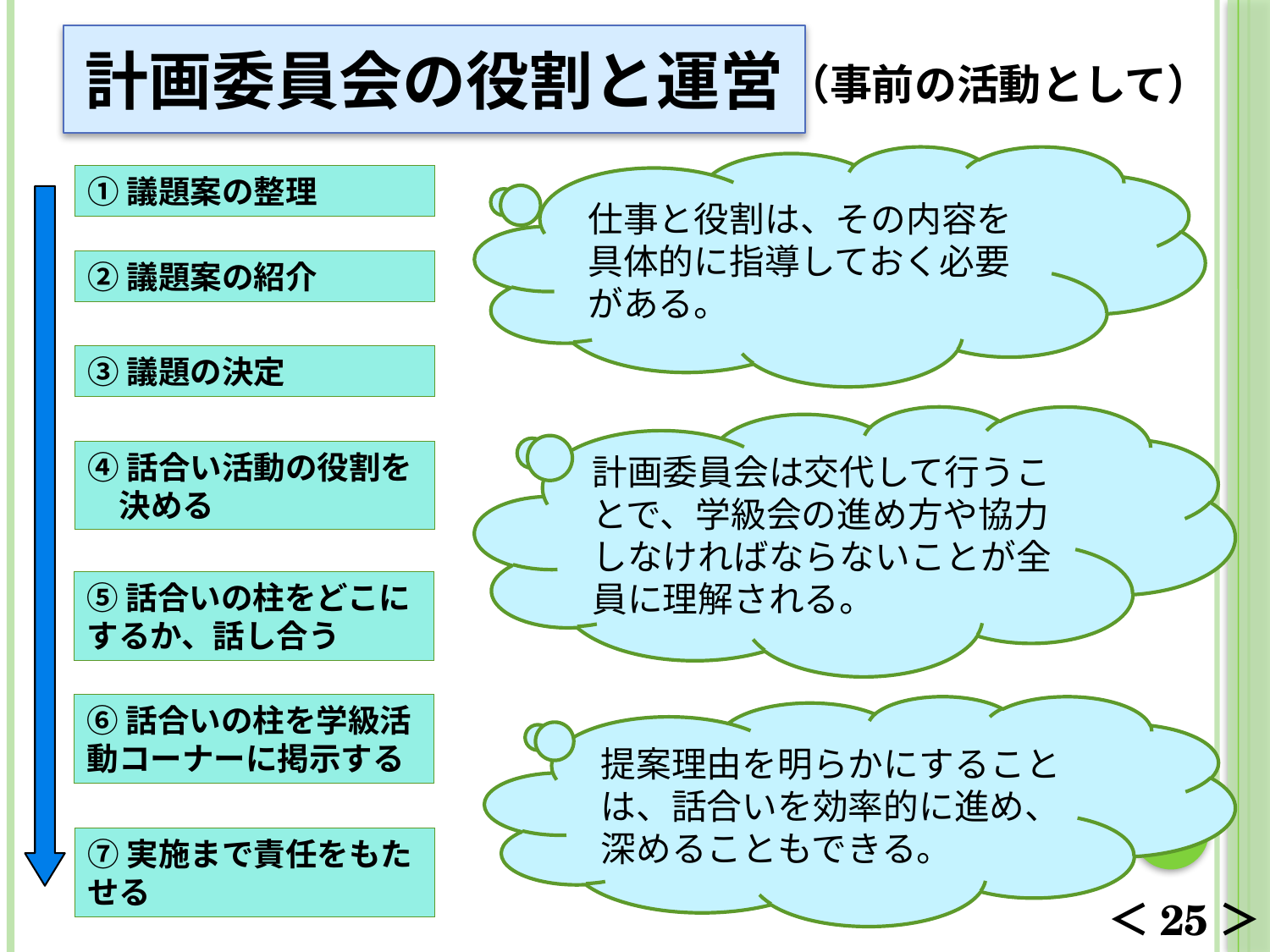

計画委員会の役割と運営
（事前の活動として）

仕事と役割は、その内容を具体的に指導しておく必要がある。

①議題案の整理

②議題案の紹介
③議題の決定

計画委員会は交代して行うことで、学級会の進め方や協力しなければならないことが全員に理解される。

④話合い活動の役割を　決める
⑤話合いの柱をどこにするか、話し合う
⑥話合いの柱を学級活動コーナーに掲示する
提案理由を明らかにすることは、話合いを効率的に進め、深めることもできる。
⑦実施まで責任をもたせる
＜25＞